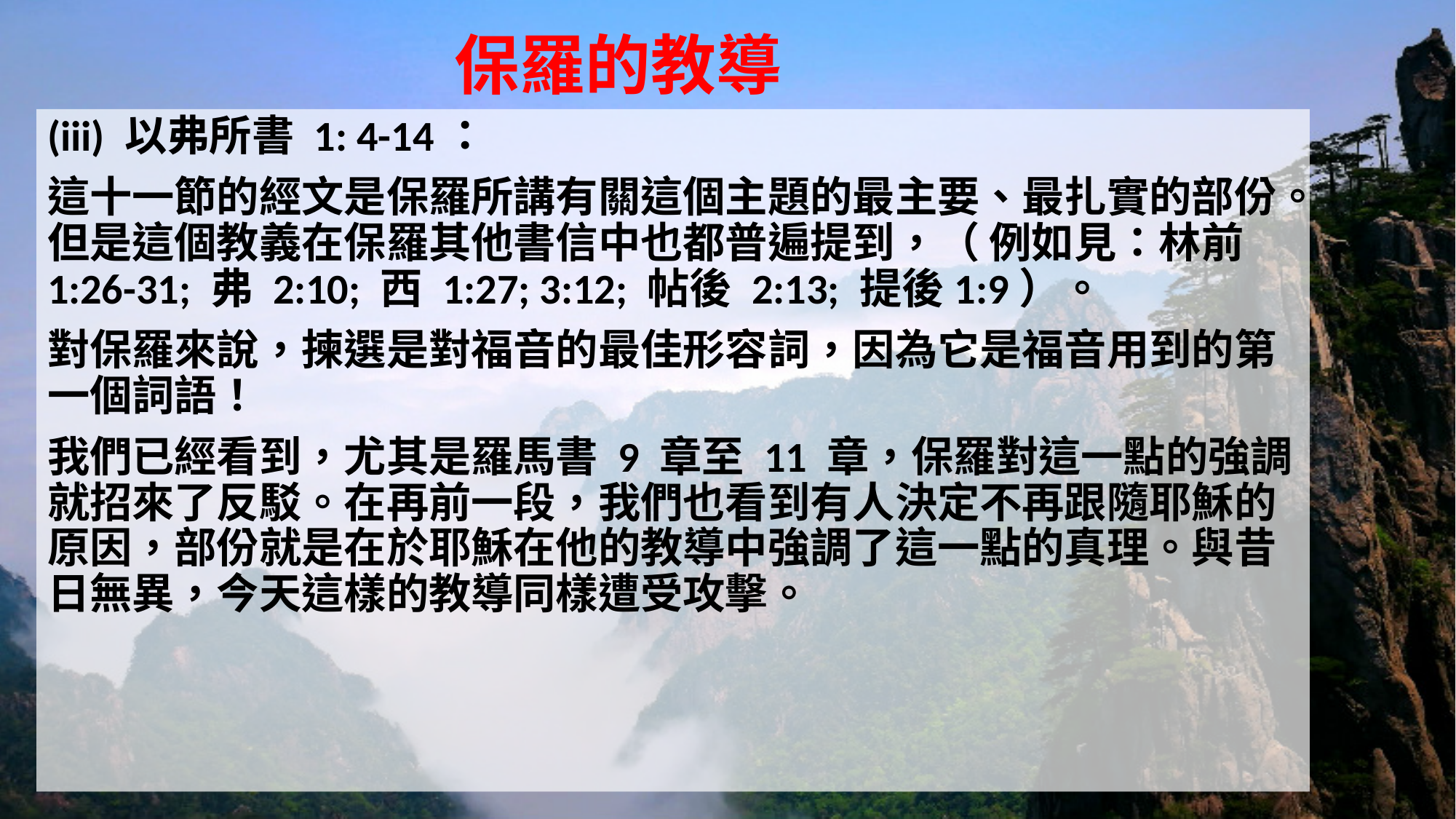

# 保羅的教導
(iii) 以弗所書 1: 4-14：
這十一節的經文是保羅所講有關這個主題的最主要、最扎實的部份。但是這個教義在保羅其他書信中也都普遍提到，（ 例如見：林前 1:26-31; 弗 2:10; 西 1:27; 3:12; 帖後 2:13; 提後1:9）。
對保羅來說，揀選是對福音的最佳形容詞，因為它是福音用到的第一個詞語！
我們已經看到，尤其是羅馬書 9 章至 11 章，保羅對這一點的強調就招來了反駁。在再前一段，我們也看到有人決定不再跟隨耶穌的原因，部份就是在於耶穌在他的教導中強調了這一點的真理。與昔日無異，今天這樣的教導同樣遭受攻擊。